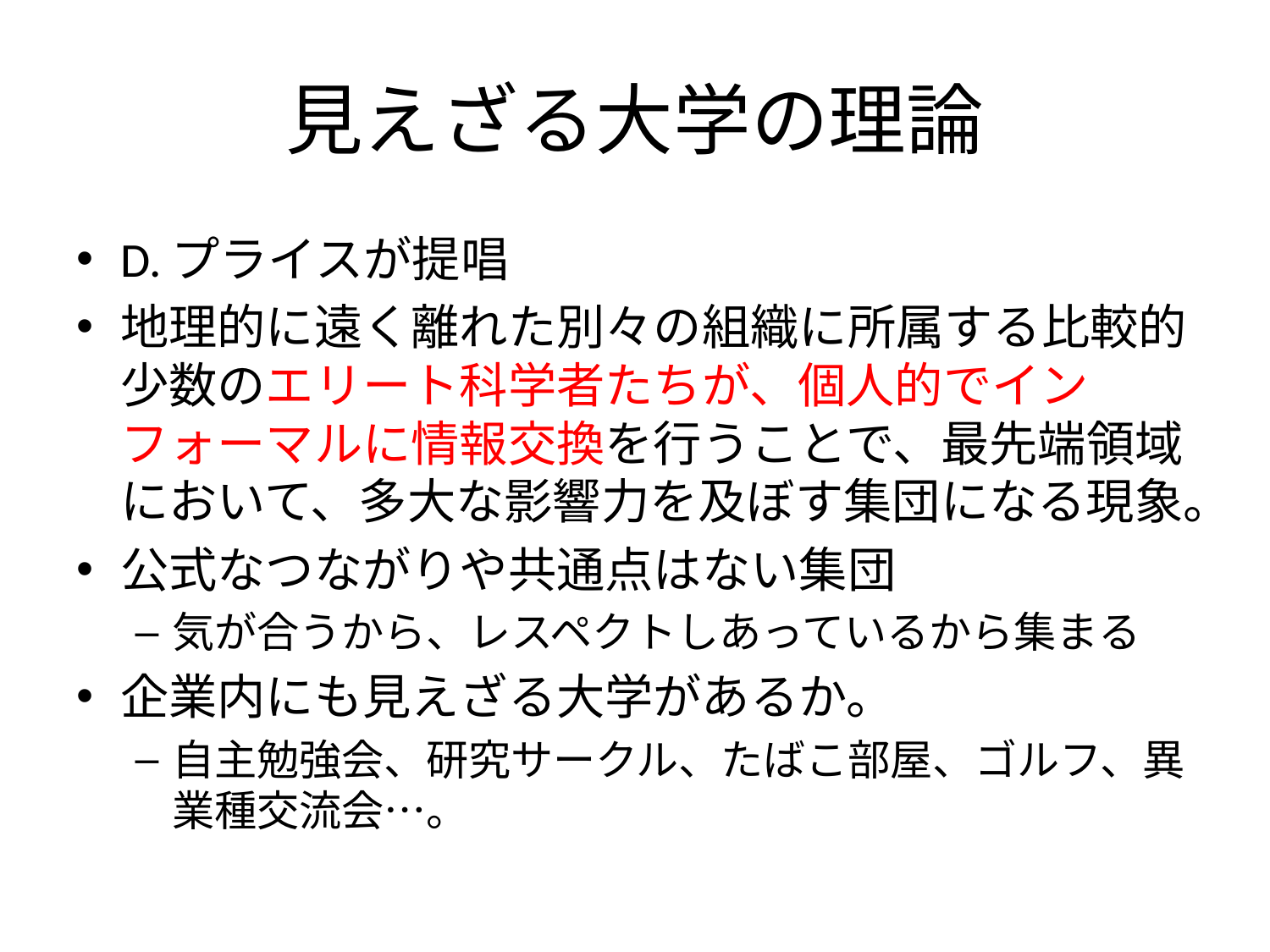

# 見えざる大学の理論
D.プライスが提唱
地理的に遠く離れた別々の組織に所属する比較的少数のエリート科学者たちが、個人的でインフォーマルに情報交換を行うことで、最先端領域において、多大な影響力を及ぼす集団になる現象。
公式なつながりや共通点はない集団
気が合うから、レスペクトしあっているから集まる
企業内にも見えざる大学があるか。
自主勉強会、研究サークル、たばこ部屋、ゴルフ、異業種交流会…。